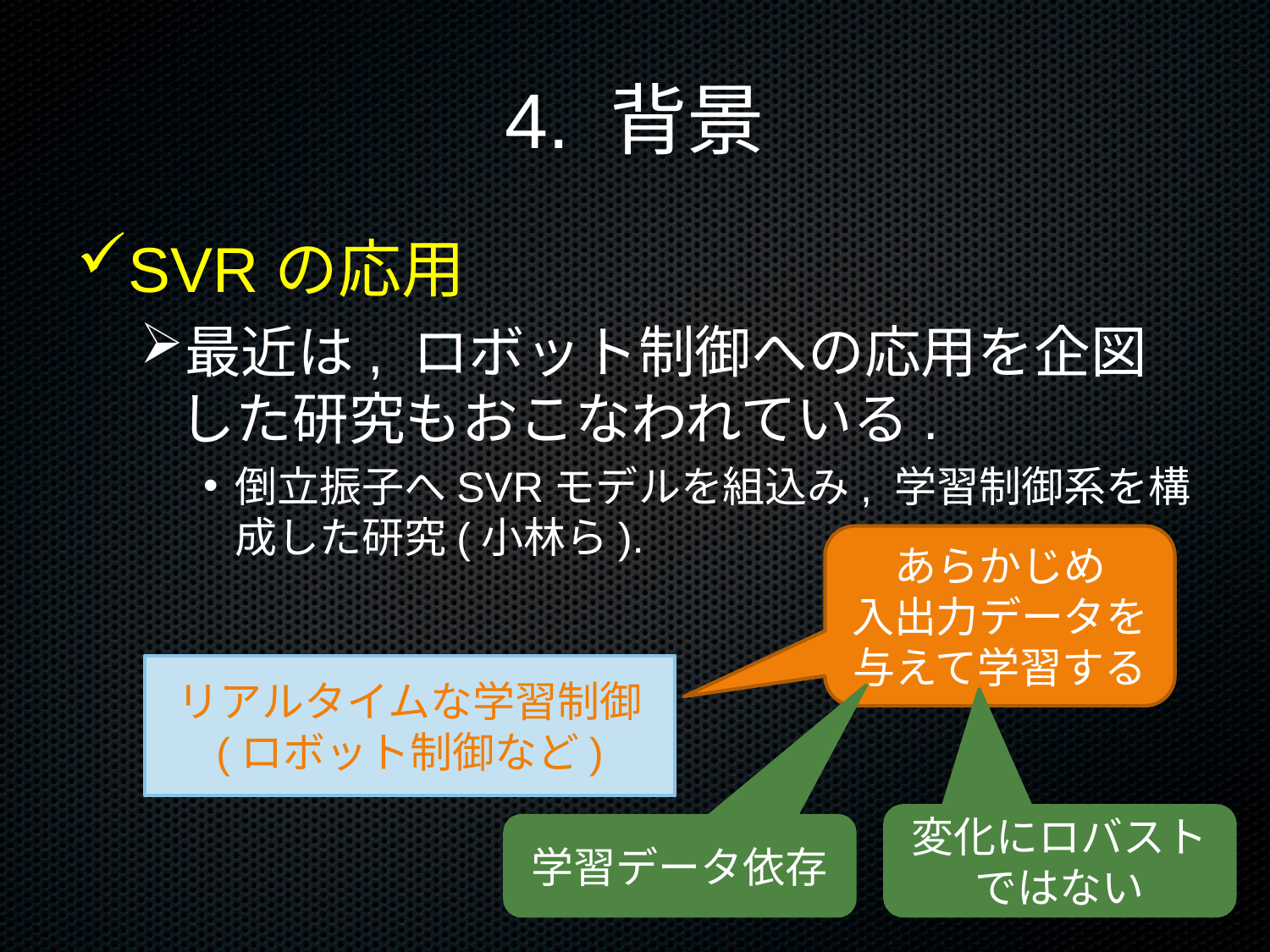

# 4. 背景
SVRの応用
最近は, ロボット制御への応用を企図した研究もおこなわれている.
倒立振子へSVRモデルを組込み, 学習制御系を構成した研究(小林ら).

あらかじめ
入出力データを
与えて学習する
リアルタイムな学習制御
(ロボット制御など)
変化にロバストではない
学習データ依存